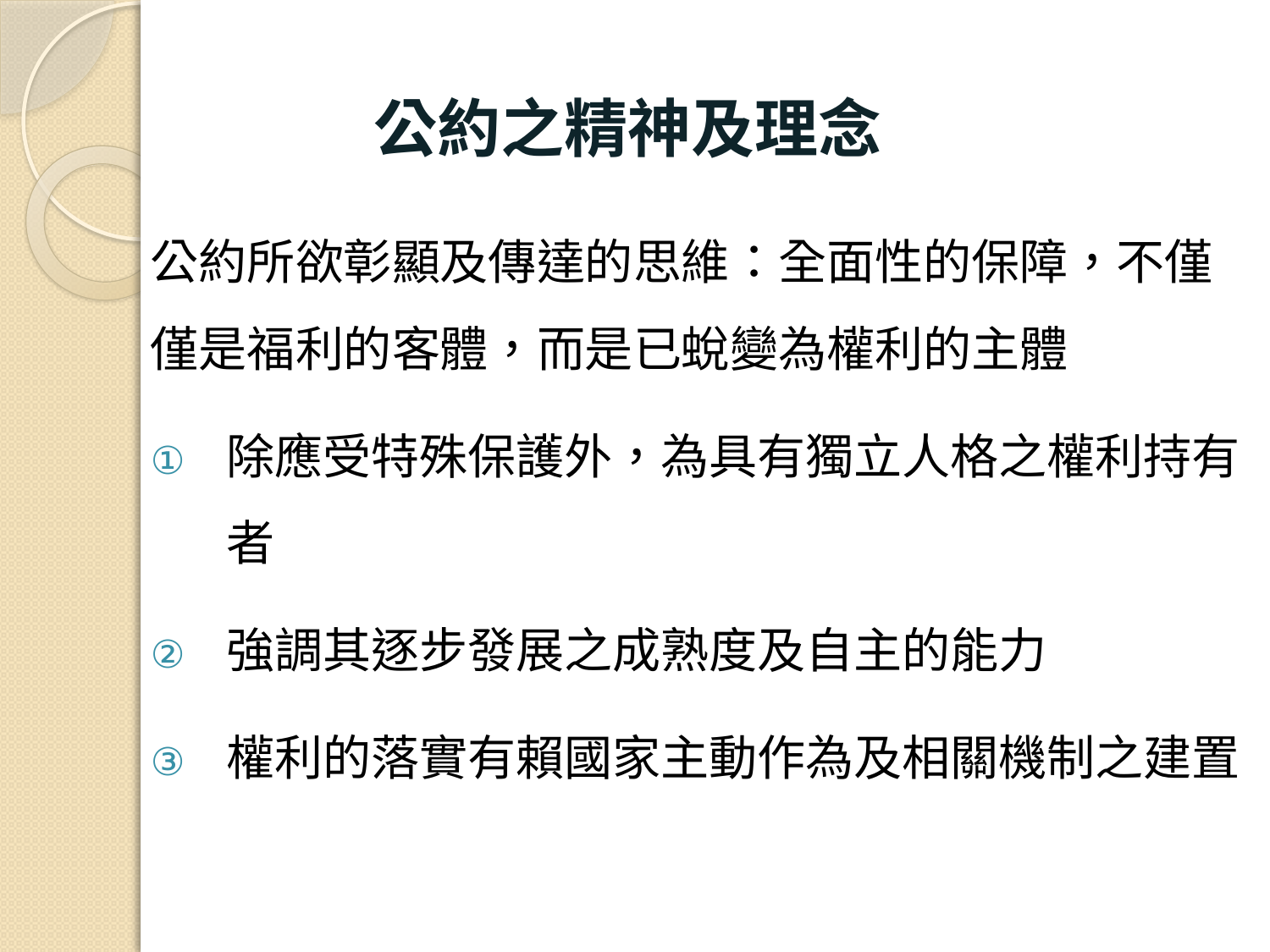

公約之精神及理念
公約所欲彰顯及傳達的思維：全面性的保障，不僅僅是福利的客體，而是已蛻變為權利的主體
除應受特殊保護外，為具有獨立人格之權利持有者
強調其逐步發展之成熟度及自主的能力
權利的落實有賴國家主動作為及相關機制之建置